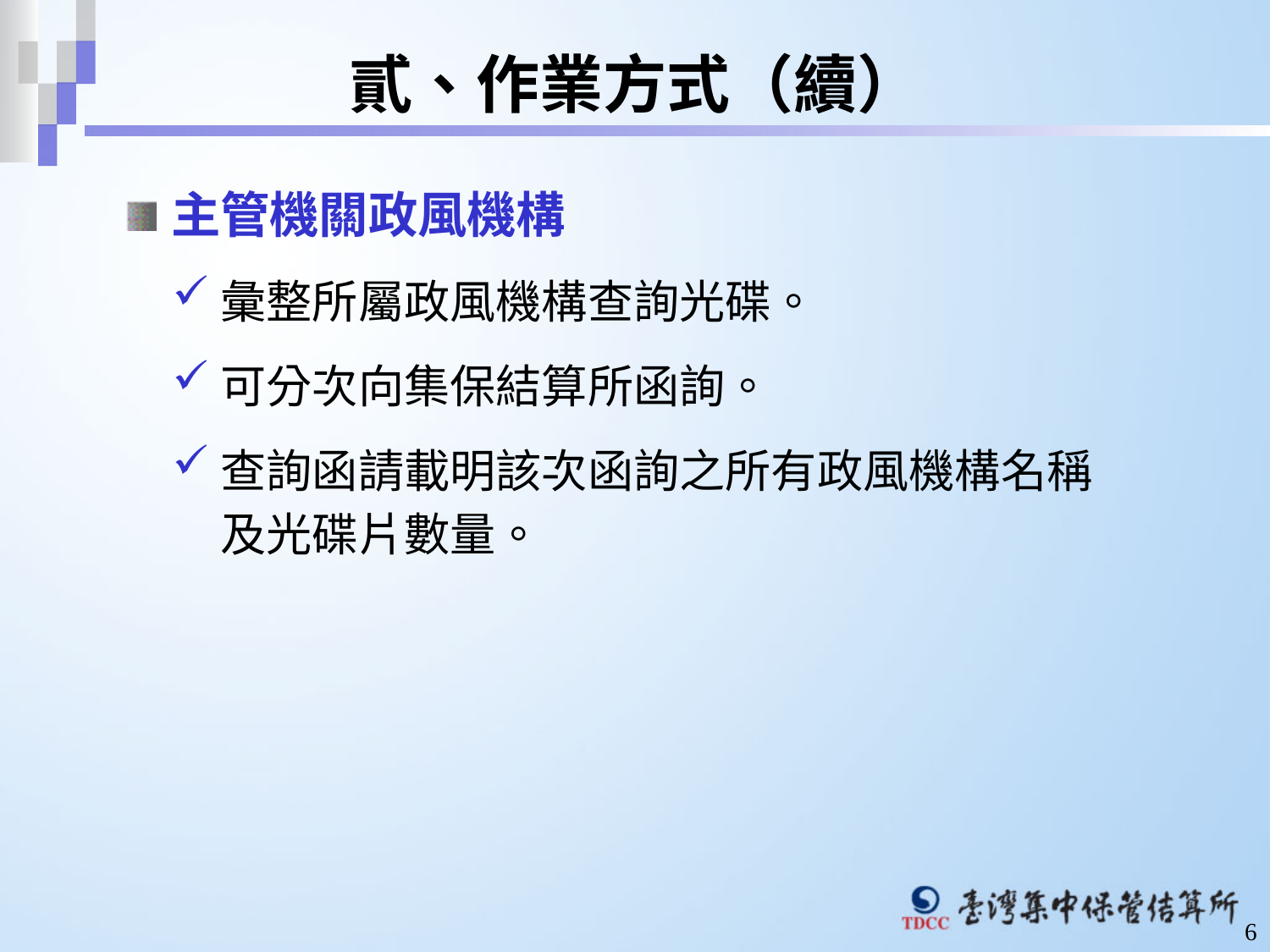

貳、作業方式（續）
主管機關政風機構
彙整所屬政風機構查詢光碟。
可分次向集保結算所函詢。
查詢函請載明該次函詢之所有政風機構名稱及光碟片數量。

6